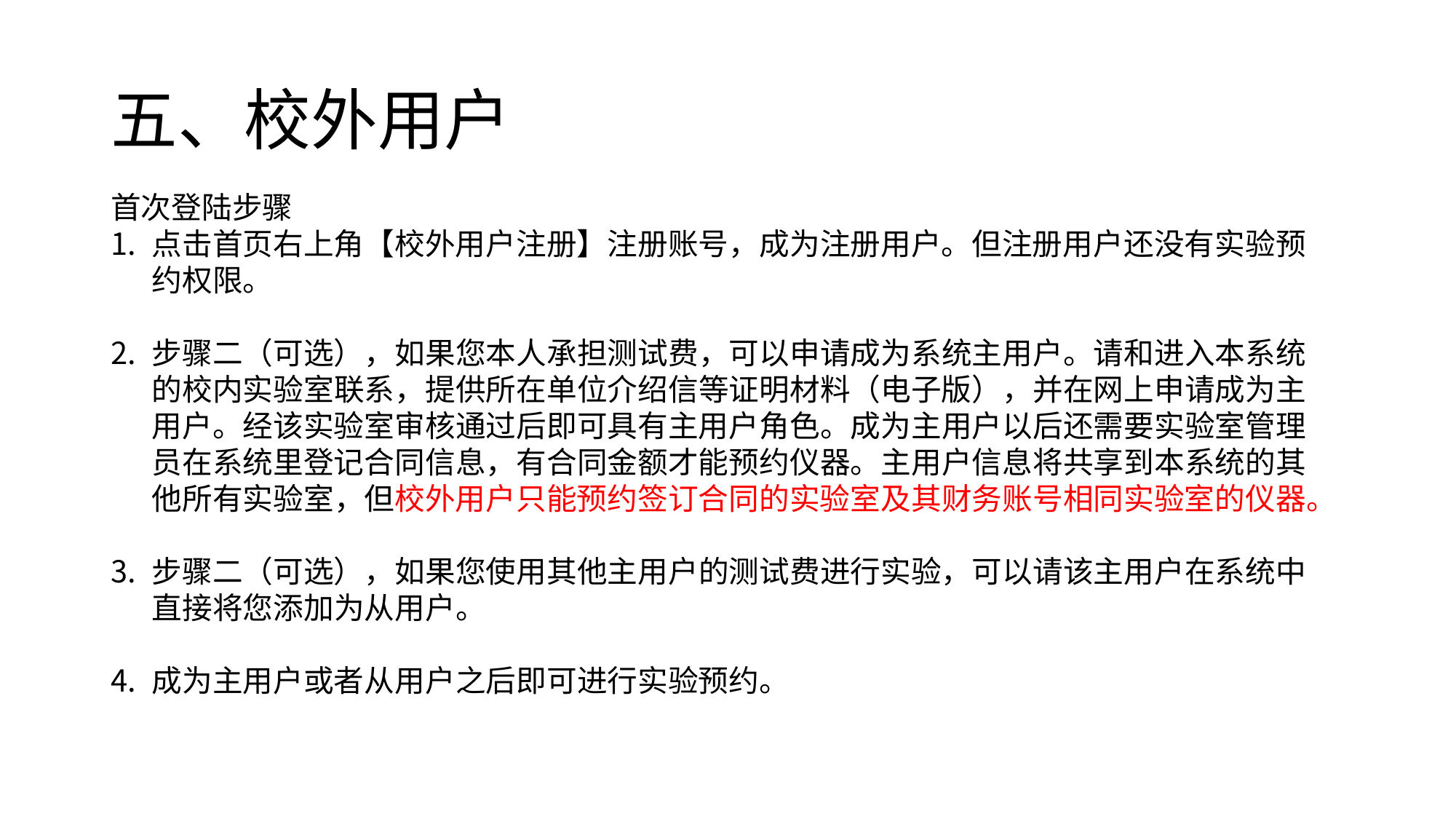

# 五、校外用户
首次登陆步骤
点击首页右上角【校外用户注册】注册账号，成为注册用户。但注册用户还没有实验预约权限。

步骤二（可选），如果您本人承担测试费，可以申请成为系统主用户。请和进入本系统的校内实验室联系，提供所在单位介绍信等证明材料（电子版），并在网上申请成为主用户。经该实验室审核通过后即可具有主用户角色。成为主用户以后还需要实验室管理员在系统里登记合同信息，有合同金额才能预约仪器。主用户信息将共享到本系统的其他所有实验室，但校外用户只能预约签订合同的实验室及其财务账号相同实验室的仪器。

步骤二（可选），如果您使用其他主用户的测试费进行实验，可以请该主用户在系统中直接将您添加为从用户。

成为主用户或者从用户之后即可进行实验预约。